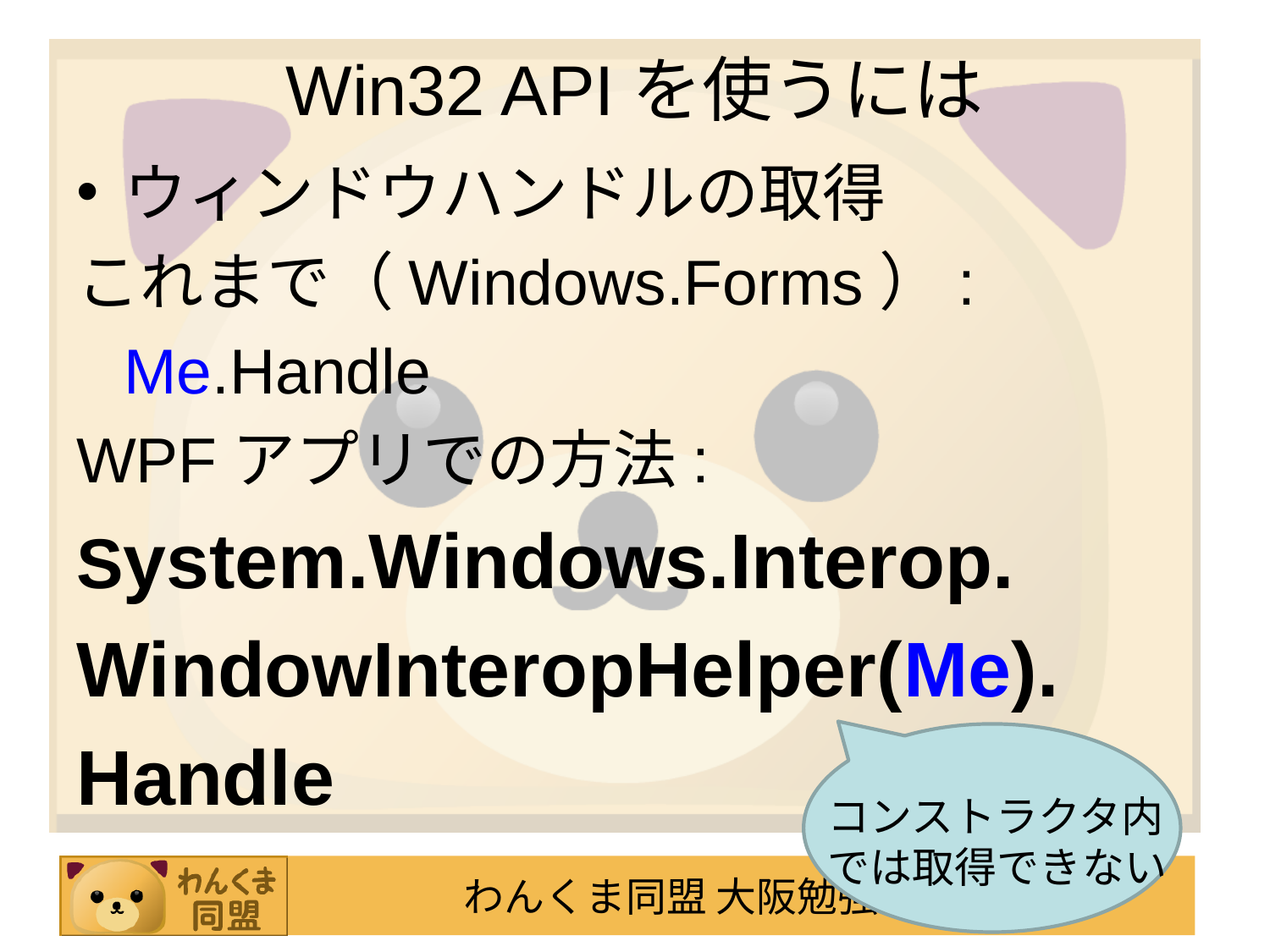

# Win32 APIを使うには
ウィンドウハンドルの取得
これまで（Windows.Forms）:
	Me.Handle
WPFアプリでの方法:
System.Windows.Interop.
WindowInteropHelper(Me).
Handle

コンストラクタ内
では取得できない